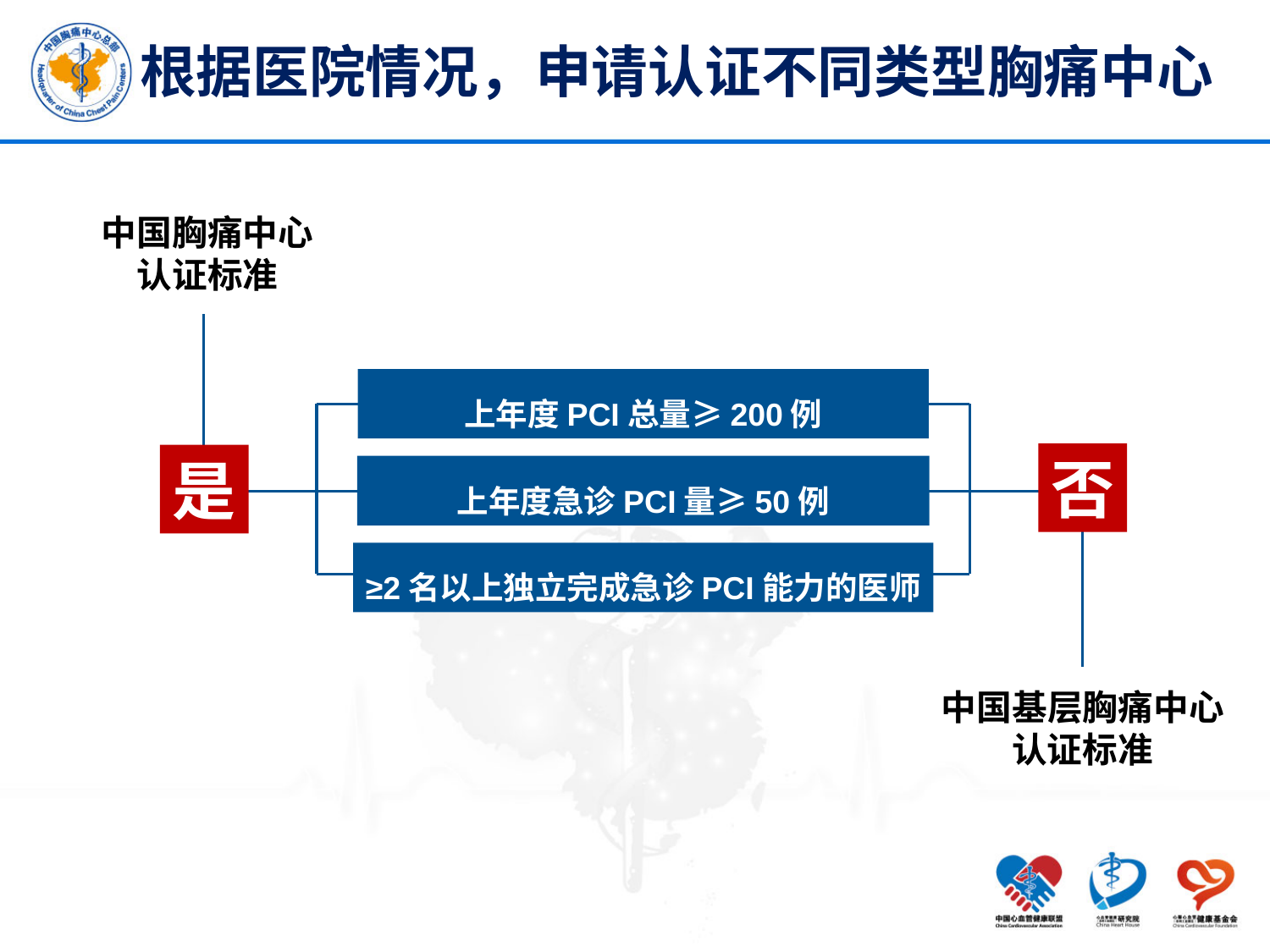

# 根据医院情况，申请认证不同类型胸痛中心
中国胸痛中心
认证标准
上年度PCI总量≥200例
上年度急诊PCI量≥50例
≥2名以上独立完成急诊PCI能力的医师
否
是
中国基层胸痛中心
认证标准